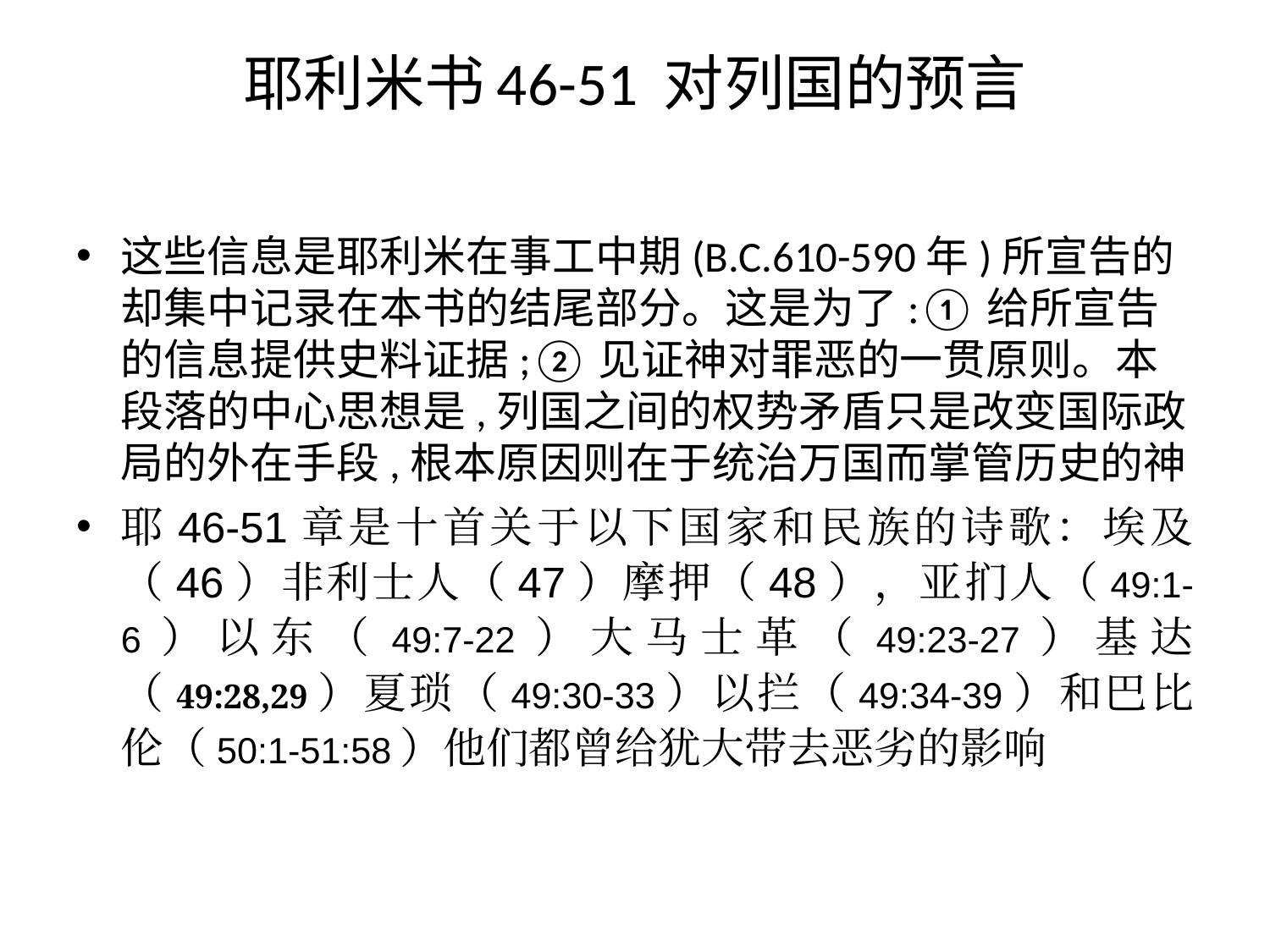

# 耶利米书46-51 对列国的预言
这些信息是耶利米在事工中期(B.C.610-590年)所宣告的却集中记录在本书的结尾部分。这是为了:①给所宣告的信息提供史料证据;②见证神对罪恶的一贯原则。本段落的中心思想是,列国之间的权势矛盾只是改变国际政局的外在手段,根本原因则在于统治万国而掌管历史的神
耶46-51章是十首关于以下国家和民族的诗歌：埃及（46）非利士人（47）摩押（48），亚扪人（49:1-6）以东（49:7-22）大马士革（49:23-27）基达（49:28,29）夏琐（49:30-33）以拦（49:34-39）和巴比伦（50:1-51:58）他们都曾给犹大带去恶劣的影响